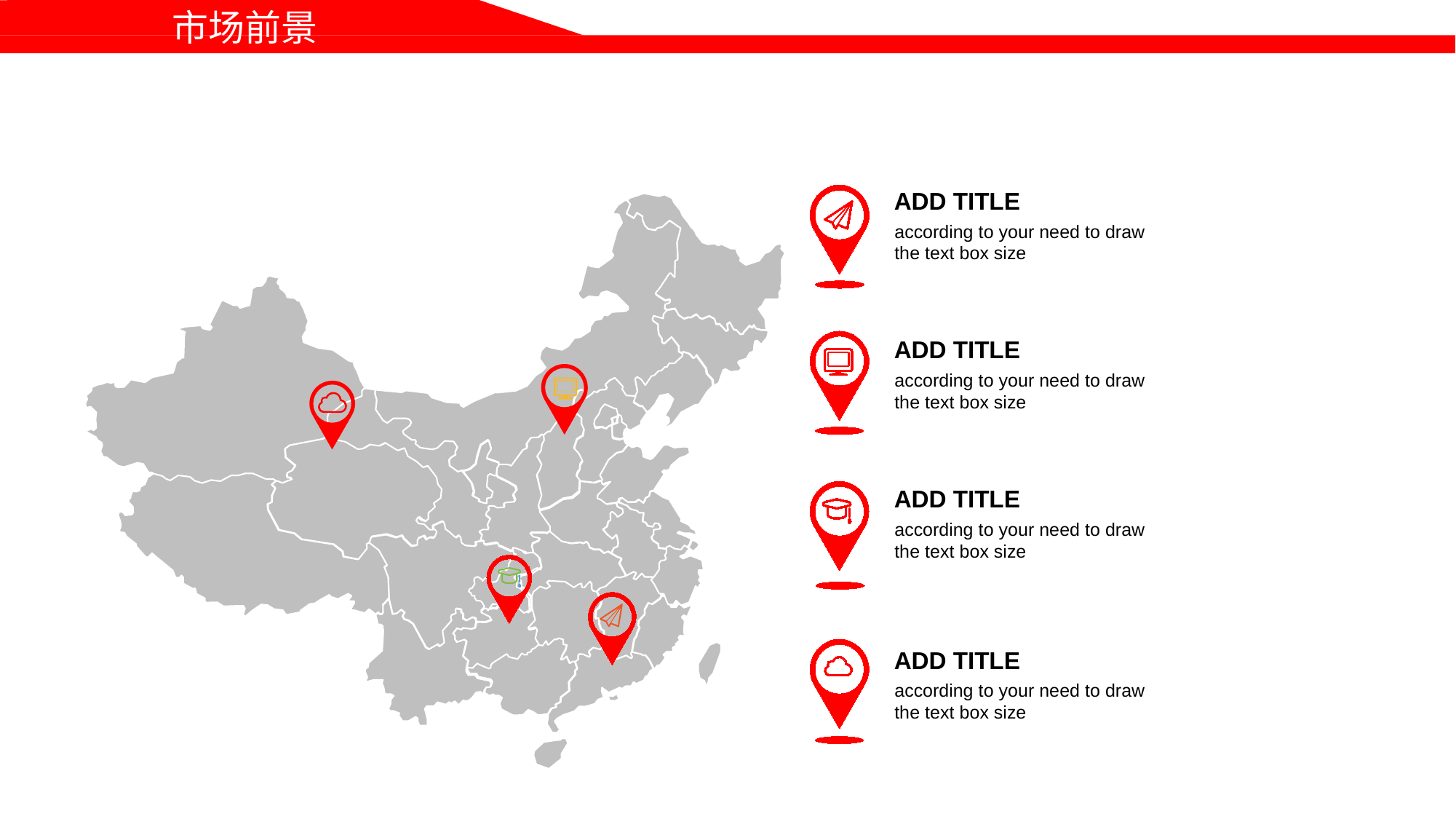

市场前景

ADD TITLE

according to your need to draw the text box size

ADD TITLE

according to your need to draw the text box size

ADD TITLE

according to your need to draw the text box size

ADD TITLE

according to your need to draw the text box size